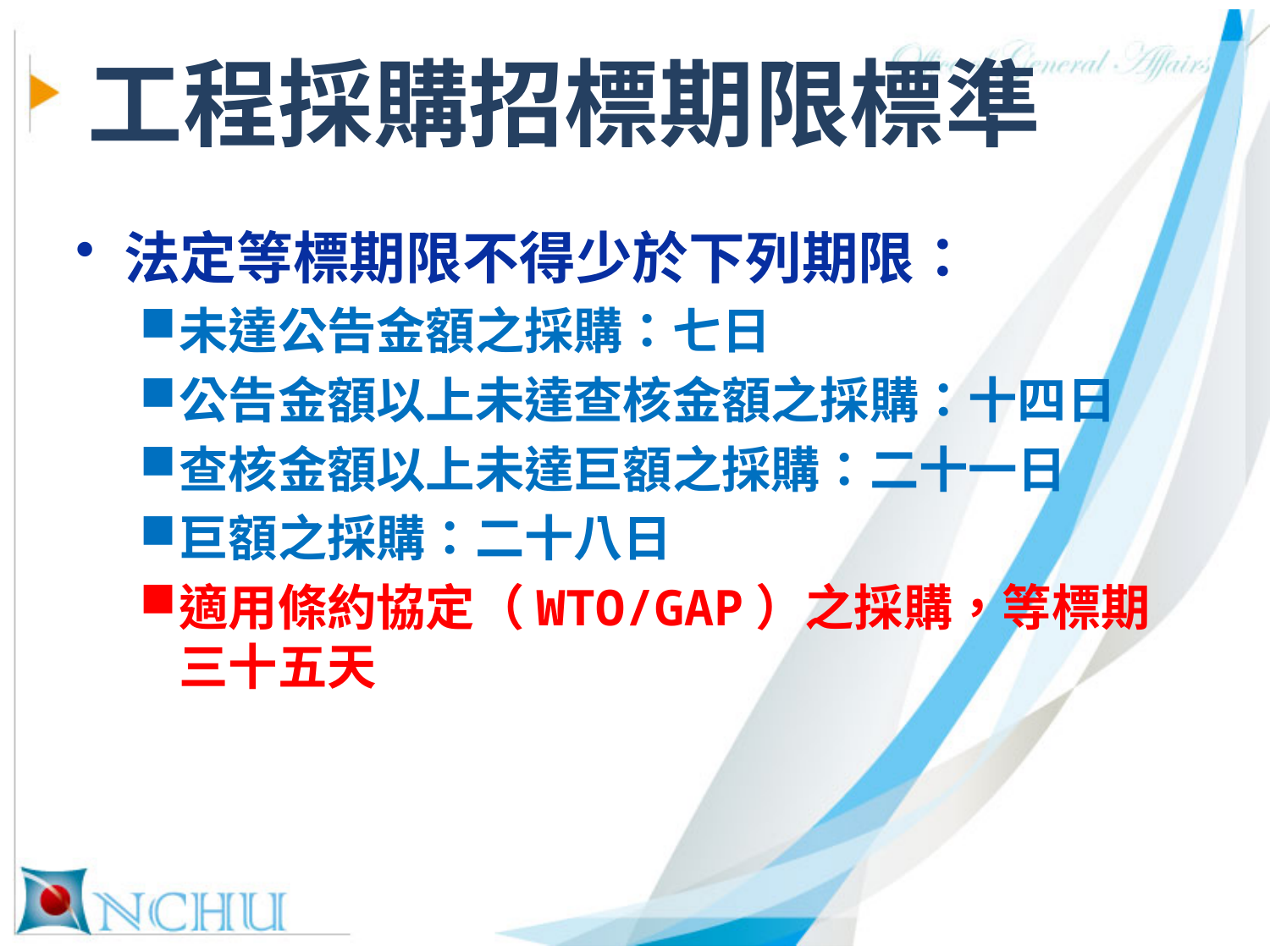

# 工程採購招標期限標準
法定等標期限不得少於下列期限：
未達公告金額之採購：七日
公告金額以上未達查核金額之採購：十四日
查核金額以上未達巨額之採購：二十一日
巨額之採購：二十八日
適用條約協定（WTO/GAP）之採購，等標期三十五天